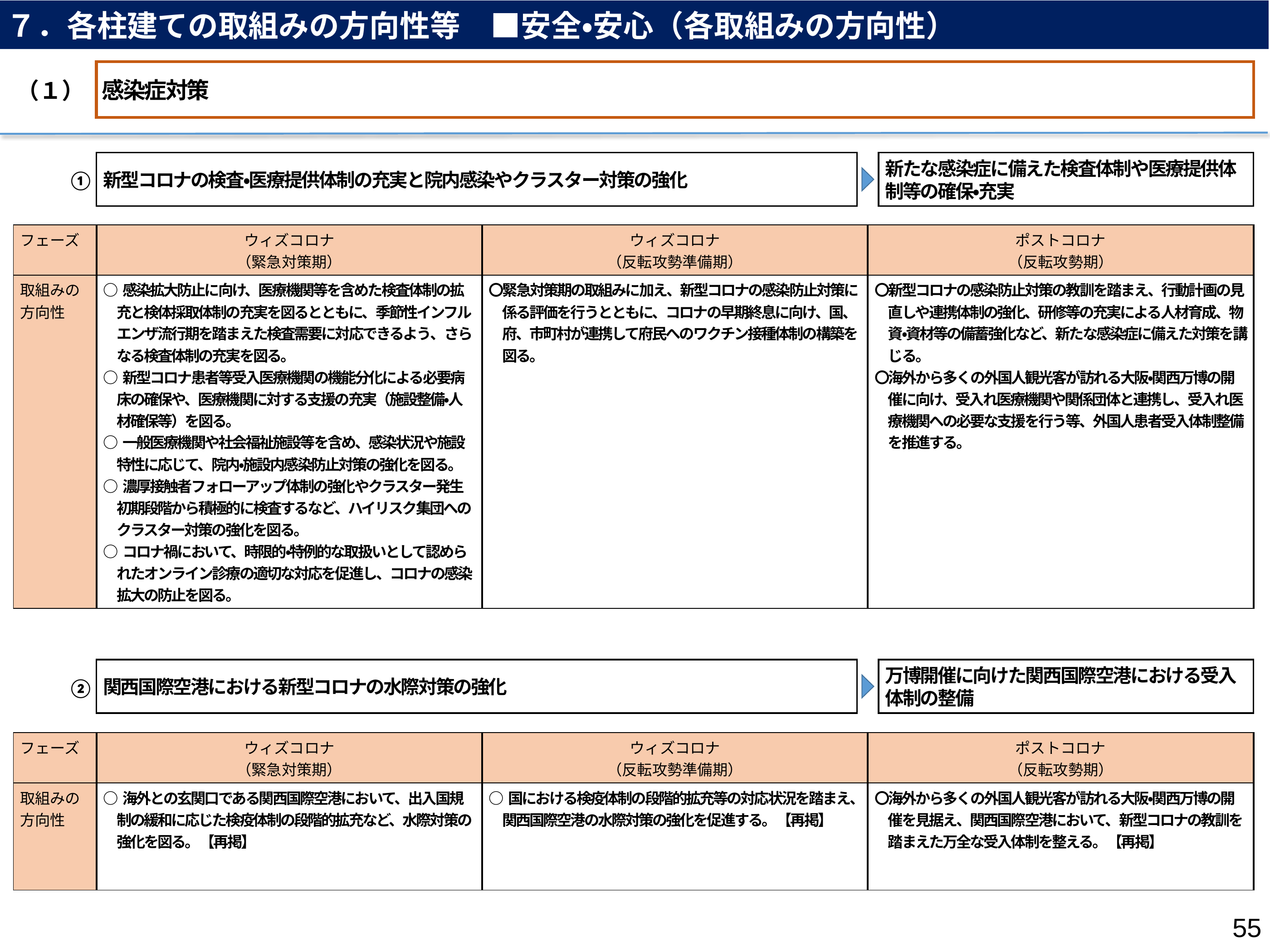

７．各柱建ての取組みの方向性等　■安全・安心（各取組みの方向性）
感染症対策
（１）
新型コロナの検査・医療提供体制の充実と院内感染やクラスター対策の強化
新たな感染症に備えた検査体制や医療提供体制等の確保・充実
①

| フェーズ | ウィズコロナ （緊急対策期） | ウィズコロナ （反転攻勢準備期） | ポストコロナ （反転攻勢期） |
| --- | --- | --- | --- |
| 取組みの 方向性 | ○感染拡大防止に向け、医療機関等を含めた検査体制の拡充と検体採取体制の充実を図るとともに、季節性インフルエンザ流行期を踏まえた検査需要に対応できるよう、さらなる検査体制の充実を図る。 ○新型コロナ患者等受入医療機関の機能分化による必要病床の確保や、医療機関に対する支援の充実（施設整備・人材確保等）を図る。 ○一般医療機関や社会福祉施設等を含め、感染状況や施設特性に応じて、院内・施設内感染防止対策の強化を図る。 ○濃厚接触者フォローアップ体制の強化やクラスター発生初期段階から積極的に検査するなど、ハイリスク集団へのクラスター対策の強化を図る。 ○コロナ禍において、時限的・特例的な取扱いとして認められたオンライン診療の適切な対応を促進し、コロナの感染拡大の防止を図る。 | 〇緊急対策期の取組みに加え、新型コロナの感染防止対策に係る評価を行うとともに、コロナの早期終息に向け、国、府、市町村が連携して府民へのワクチン接種体制の構築を図る。 | 〇新型コロナの感染防止対策の教訓を踏まえ、行動計画の見直しや連携体制の強化、研修等の充実による人材育成、物資・資材等の備蓄強化など、新たな感染症に備えた対策を講じる。 〇海外から多くの外国人観光客が訪れる大阪・関西万博の開催に向け、受入れ医療機関や関係団体と連携し、受入れ医療機関への必要な支援を行う等、外国人患者受入体制整備を推進する。 |
関西国際空港における新型コロナの水際対策の強化
万博開催に向けた関西国際空港における受入体制の整備
②

| フェーズ | ウィズコロナ （緊急対策期） | ウィズコロナ （反転攻勢準備期） | ポストコロナ （反転攻勢期） |
| --- | --- | --- | --- |
| 取組みの 方向性 | ○海外との玄関口である関西国際空港において、出入国規制の緩和に応じた検疫体制の段階的拡充など、水際対策の強化を図る。【再掲】 | ○国における検疫体制の段階的拡充等の対応状況を踏まえ、関西国際空港の水際対策の強化を促進する。【再掲】 | 〇海外から多くの外国人観光客が訪れる大阪・関西万博の開催を見据え、関西国際空港において、新型コロナの教訓を踏まえた万全な受入体制を整える。【再掲】 |
55